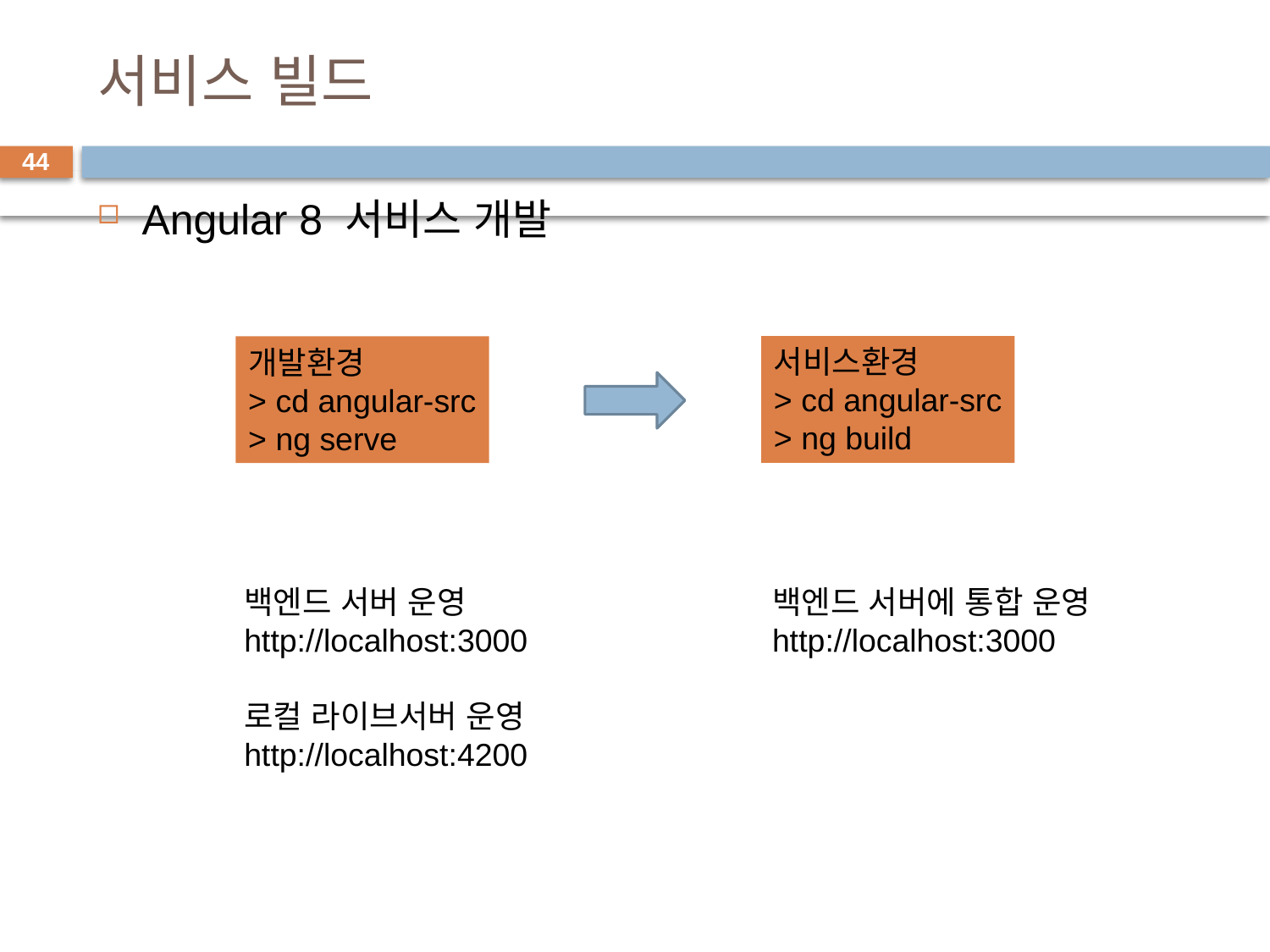

# 서비스 빌드
44
Angular 8 서비스 개발
서비스환경
> cd angular-src
> ng build
개발환경
> cd angular-src
> ng serve

백엔드 서버 운영
http://localhost:3000

로컬 라이브서버 운영
http://localhost:4200
백엔드 서버에 통합 운영
http://localhost:3000